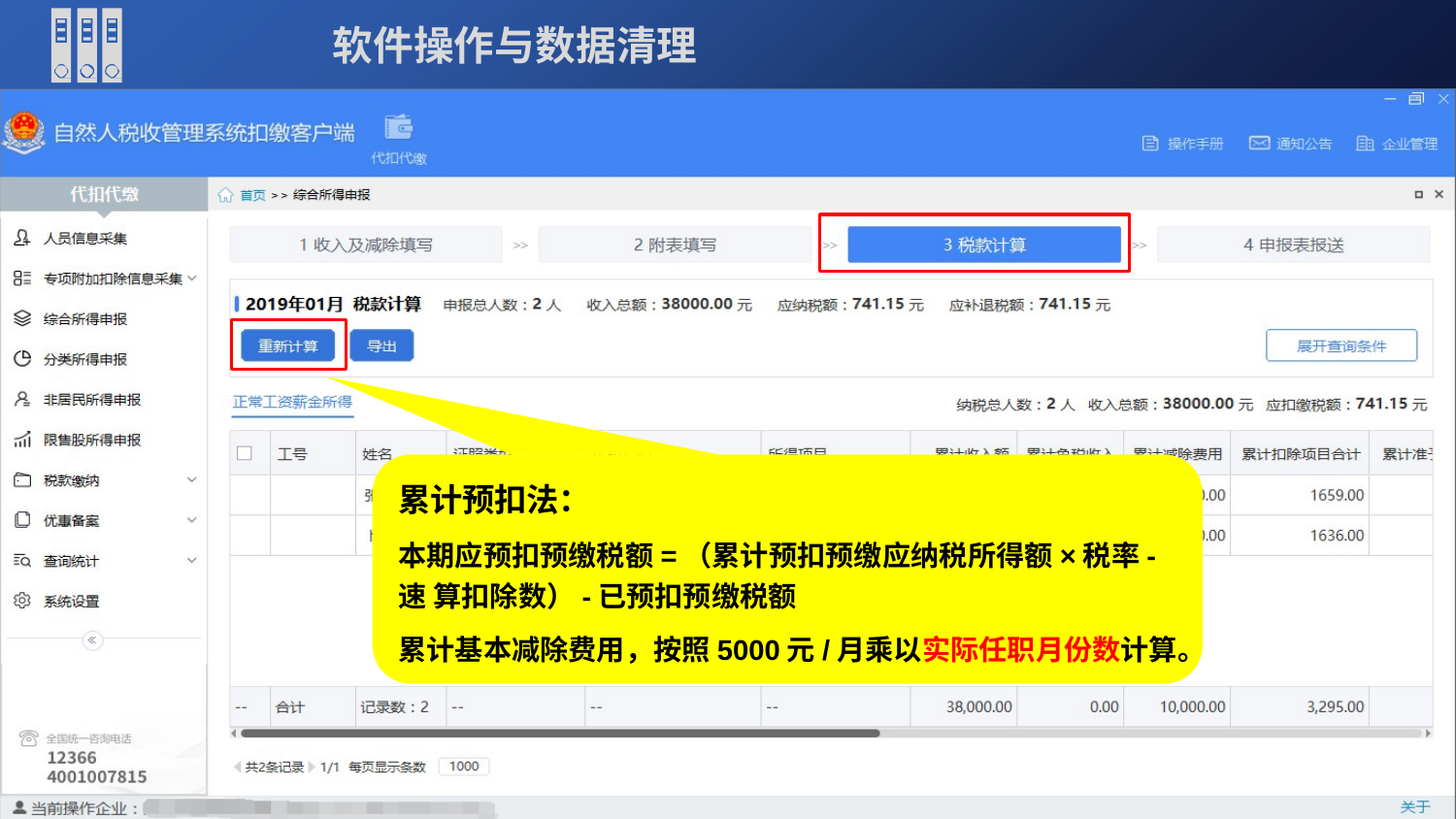

软件操作与数据清理

累计预扣法：
本期应预扣预缴税额=（累计预扣预缴应纳税所得额×税率-速 算扣除数）-已预扣预缴税额
累计基本减除费用，按照5000元/月乘以实际任职月份数计算。